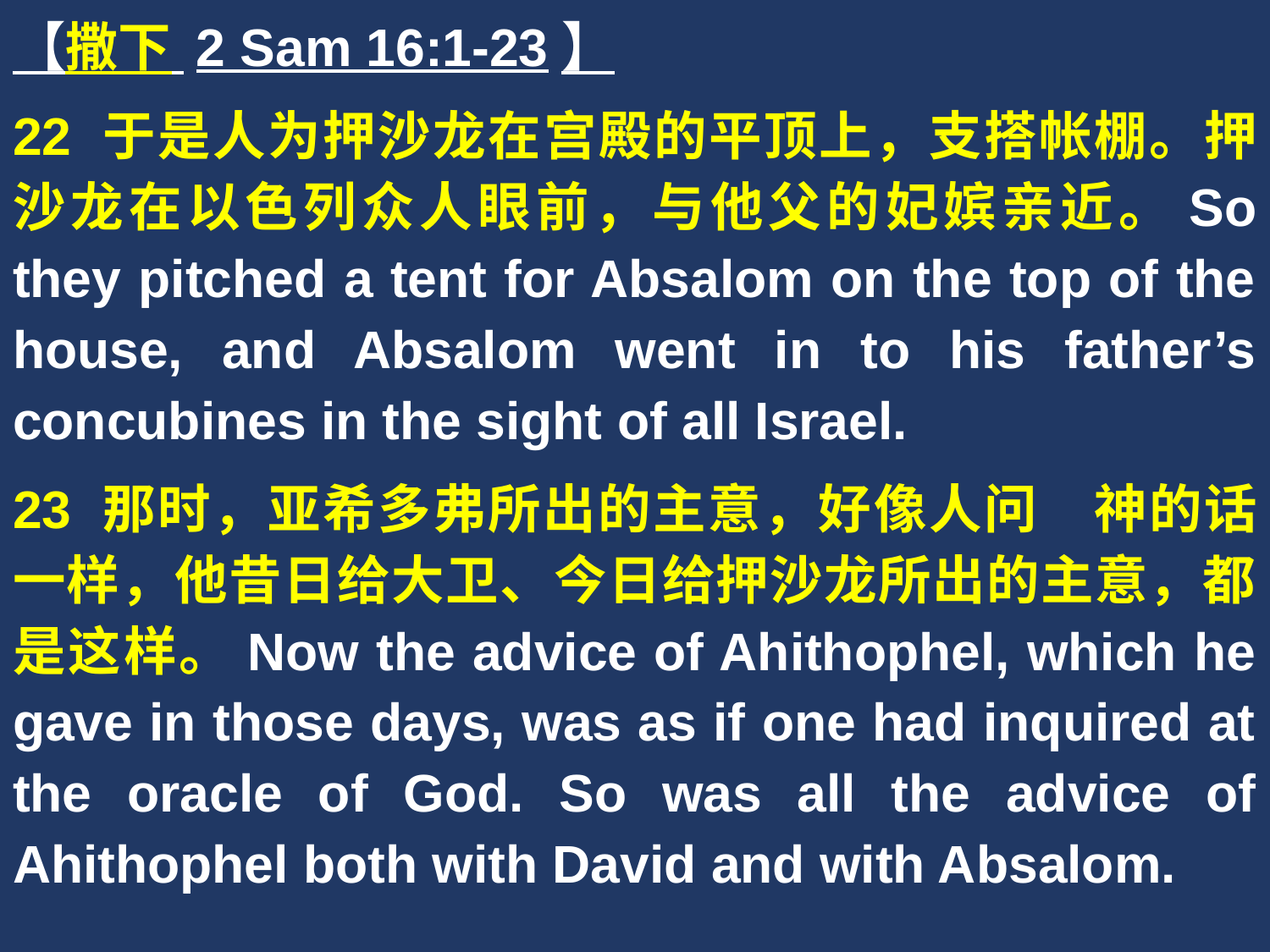

【撒下 2 Sam 16:1-23】
22 于是人为押沙龙在宫殿的平顶上，支搭帐棚。押沙龙在以色列众人眼前，与他父的妃嫔亲近。So they pitched a tent for Absalom on the top of the house, and Absalom went in to his father’s concubines in the sight of all Israel.
23 那时，亚希多弗所出的主意，好像人问　神的话一样，他昔日给大卫、今日给押沙龙所出的主意，都是这样。Now the advice of Ahithophel, which he gave in those days, was as if one had inquired at the oracle of God. So was all the advice of Ahithophel both with David and with Absalom.